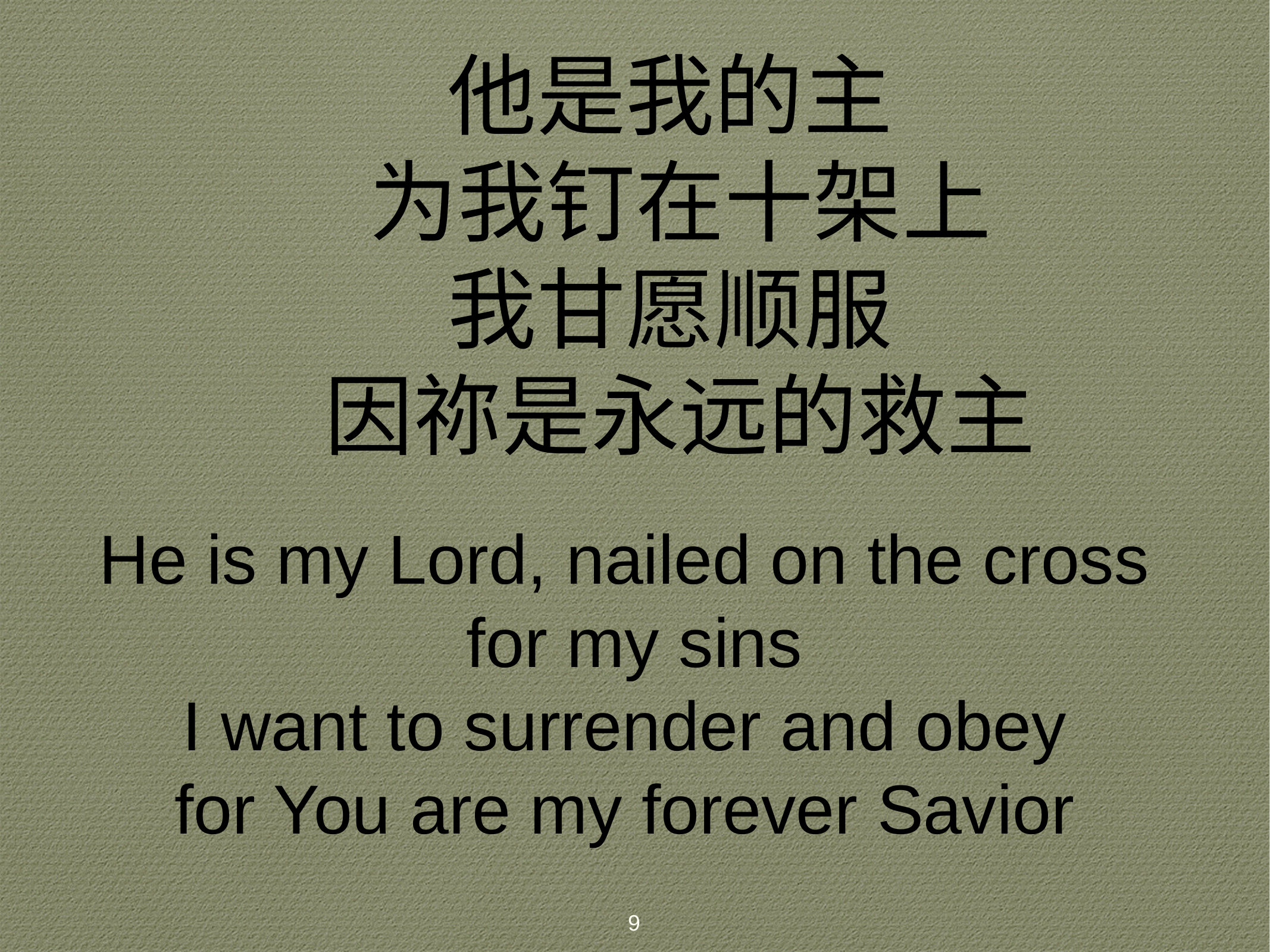

# 他是我的主
为我钉在十架上
我甘愿顺服
因祢是永远的救主
He is my Lord, nailed on the cross
for my sins
I want to surrender and obey
for You are my forever Savior
9